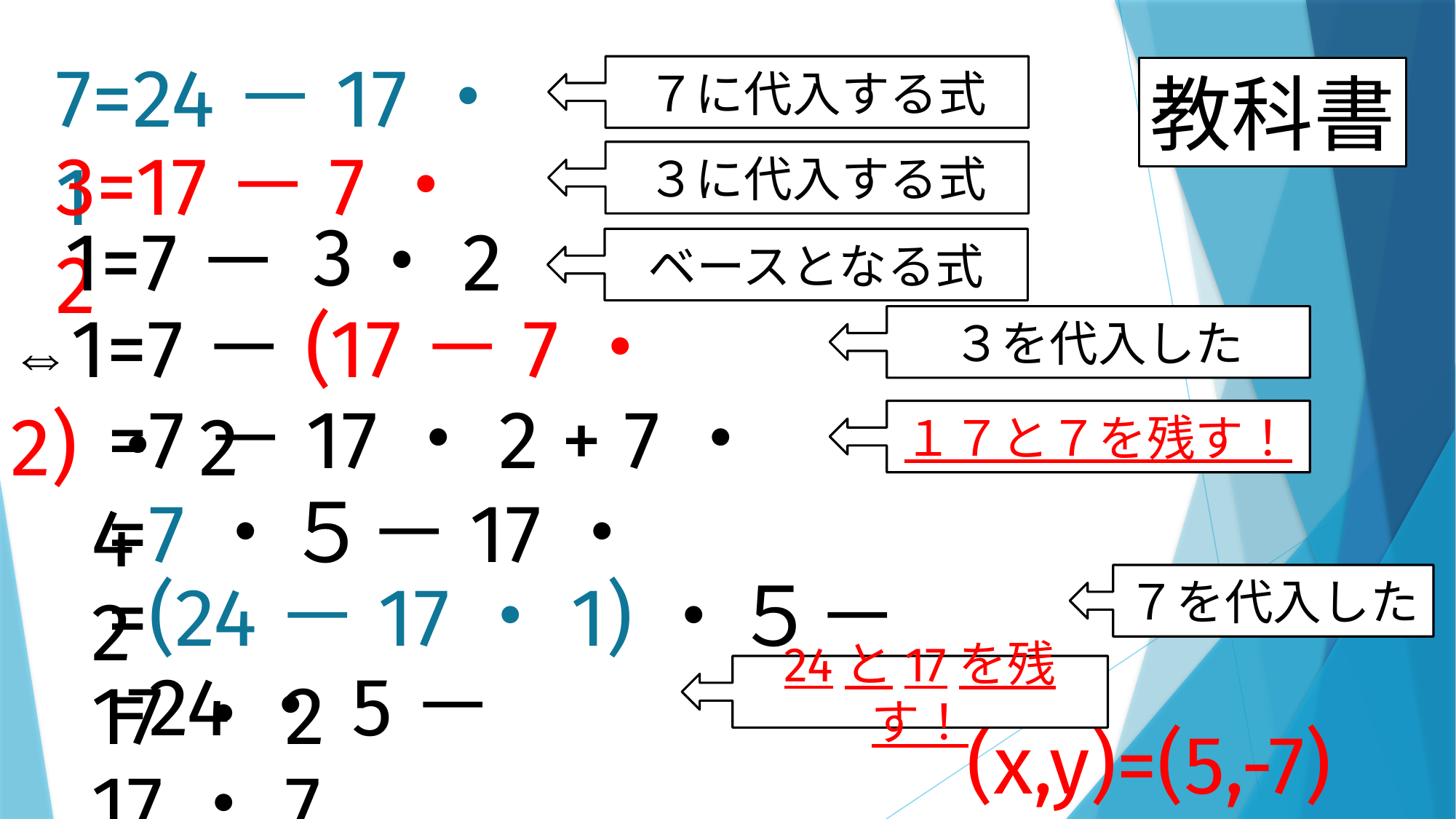

7=24－17・1
７に代入する式
教科書
3=17－7・2
３に代入する式

3
1=7－　・2
ベースとなる式
⇔1=7－(17－7・2)・2
３を代入した
 =7－17・2 + 7・4
１７と７を残す！
 =7・５－17・2
 =(24－17・1)・５－17・2
７を代入した
 =24・5－17・7
24と17を残す！
     (x,y)=(5,-7)